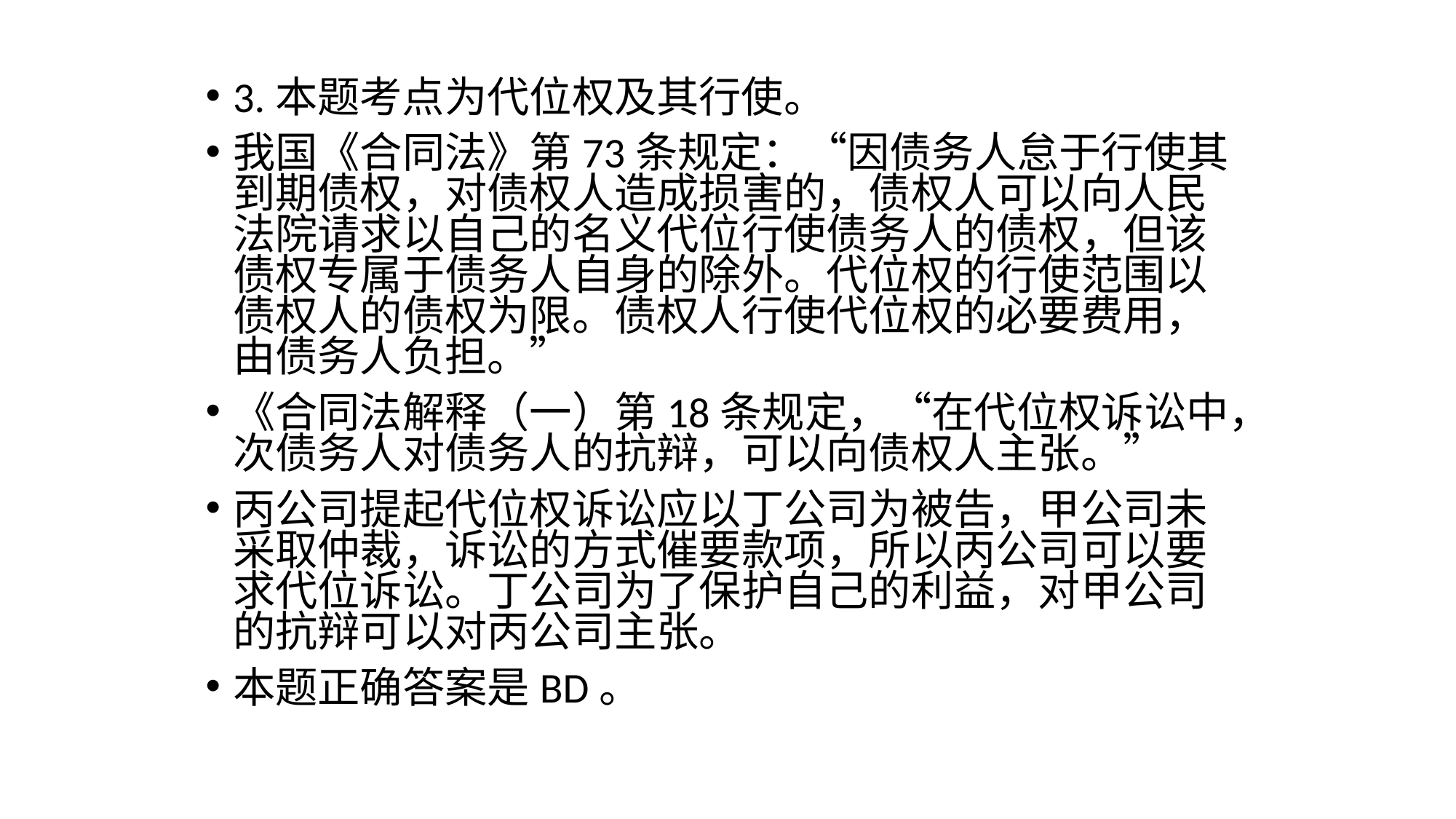

3.本题考点为代位权及其行使。
我国《合同法》第73条规定：“因债务人怠于行使其到期债权，对债权人造成损害的，债权人可以向人民法院请求以自己的名义代位行使债务人的债权，但该债权专属于债务人自身的除外。代位权的行使范围以债权人的债权为限。债权人行使代位权的必要费用，由债务人负担。”
《合同法解释（一）第18条规定，“在代位权诉讼中，次债务人对债务人的抗辩，可以向债权人主张。”
丙公司提起代位权诉讼应以丁公司为被告，甲公司未采取仲裁，诉讼的方式催要款项，所以丙公司可以要求代位诉讼。丁公司为了保护自己的利益，对甲公司的抗辩可以对丙公司主张。
本题正确答案是BD。